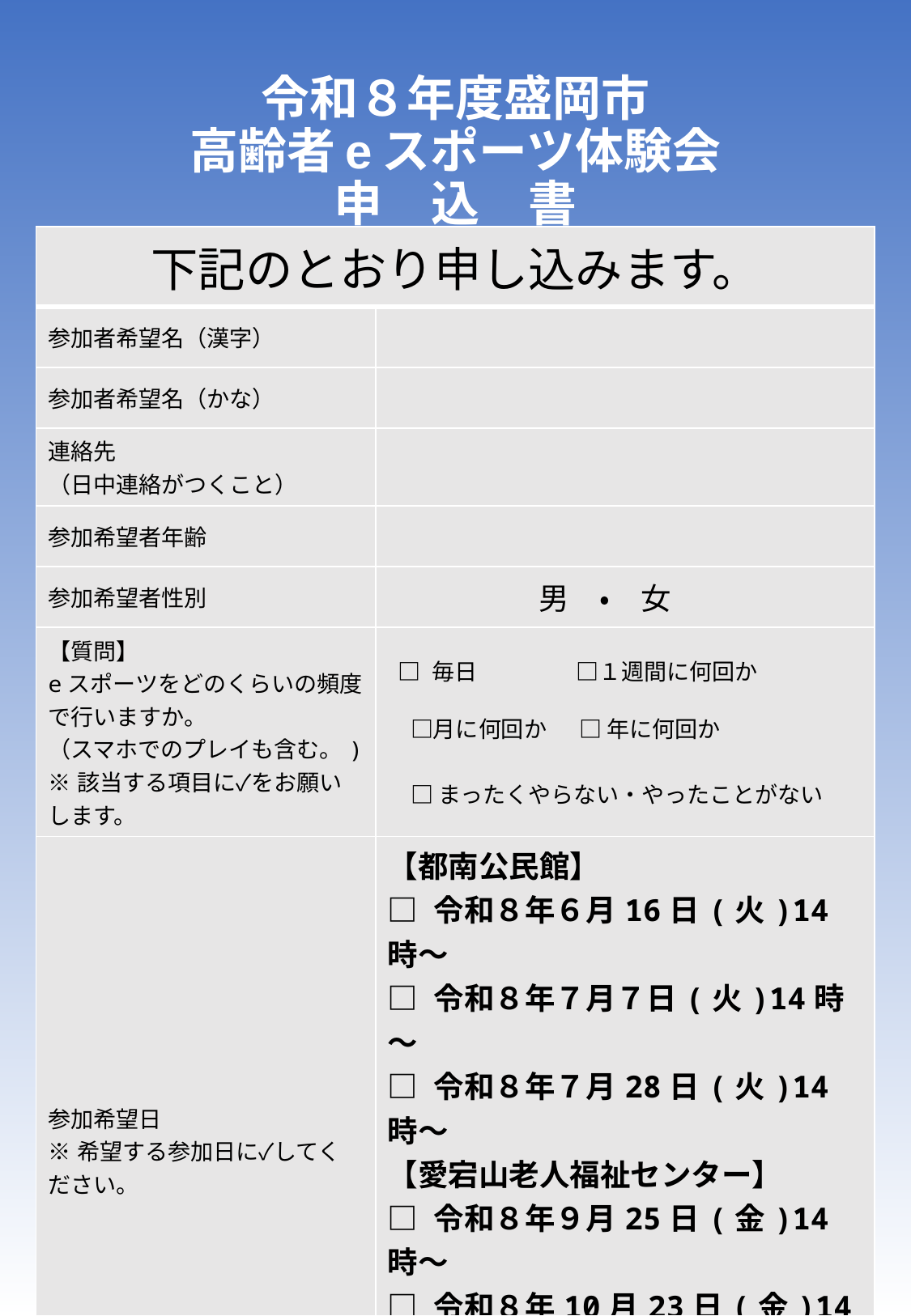

# 令和８年度盛岡市 高齢者eスポーツ体験会 申　込　書
| 下記のとおり申し込みます。 |  |
| --- | --- |
| 参加者希望名（漢字） |  |
| 参加者希望名（かな） |  |
| 連絡先 （日中連絡がつくこと） |  |
| 参加希望者年齢 |  |
| 参加希望者性別 | 男　・　女 |
| 【質問】 eスポーツをどのくらいの頻度で行いますか。 （スマホでのプレイも含む。) ※該当する項目に✓をお願いします。 | □ 毎日　　　 □１週間に何回か　 　□月に何回か　 □ 年に何回か　 　 　□ まったくやらない・やったことがない |
| 参加希望日 ※希望する参加日に✓してください。 | 【都南公民館】 □ 令和８年６月16日(火)14時～ □ 令和８年７月７日(火)14時～ □ 令和８年７月28日(火)14時～ 【愛宕山老人福祉センター】 □ 令和８年９月25日(金)14時～ □ 令和８年10月23日(金)14時～ □ 令和８年11月27日(金)14時～ |
申込先　盛岡市長寿社会課地域ケア係
T E L　 019-613-8144
F A X　 019-653-2839
Email　chouju@city.morioka.iwate.jp